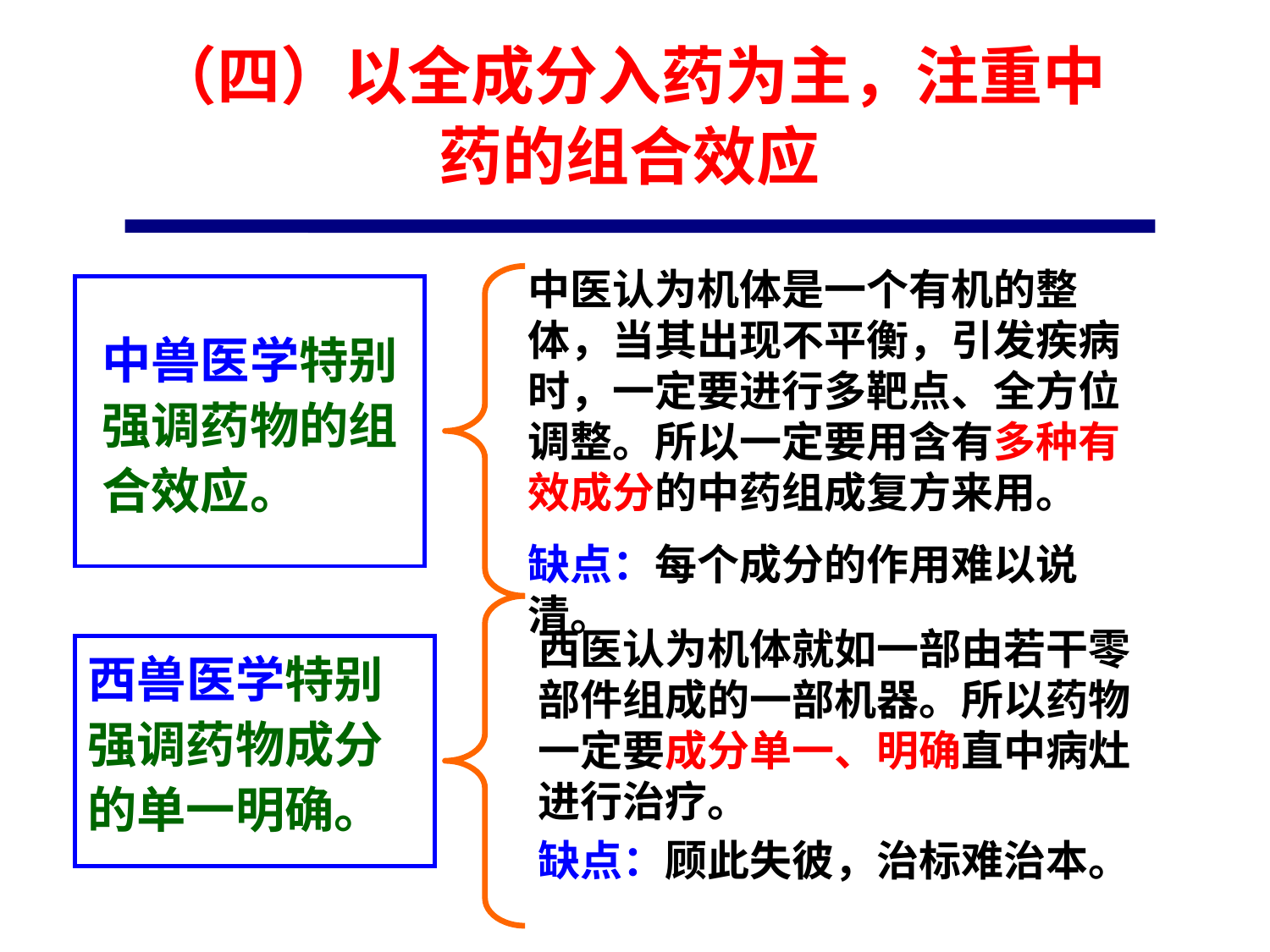

# （四）以全成分入药为主，注重中药的组合效应

中医认为机体是一个有机的整体，当其出现不平衡，引发疾病时，一定要进行多靶点、全方位调整。所以一定要用含有多种有效成分的中药组成复方来用。
缺点：每个成分的作用难以说清。

中兽医学特别强调药物的组合效应。

西医认为机体就如一部由若干零部件组成的一部机器。所以药物一定要成分单一、明确直中病灶进行治疗。
缺点：顾此失彼，治标难治本。
西兽医学特别强调药物成分的单一明确。